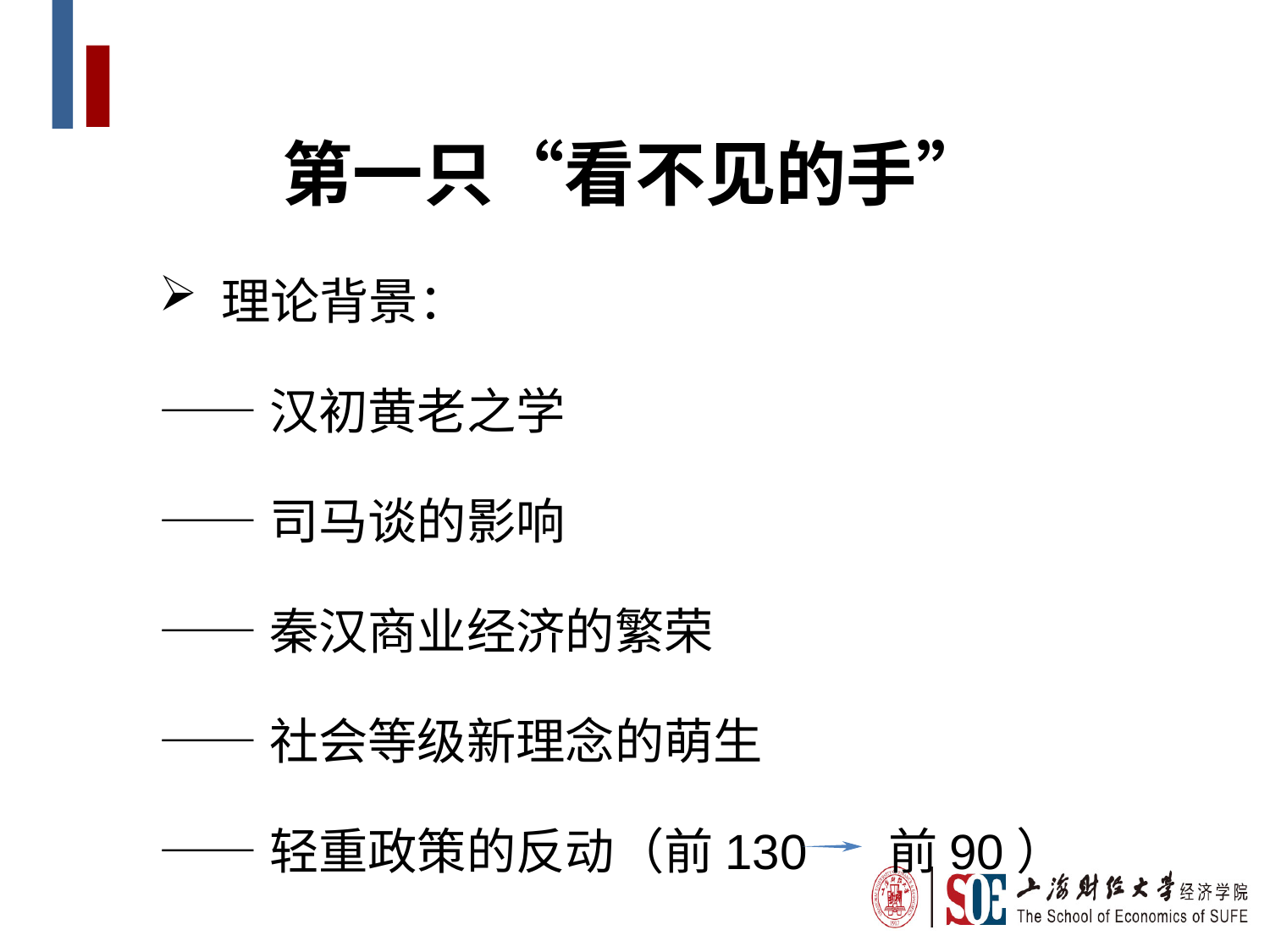

第一只“看不见的手”
 理论背景：
——汉初黄老之学
——司马谈的影响
——秦汉商业经济的繁荣
——社会等级新理念的萌生
——轻重政策的反动（前130     前90）